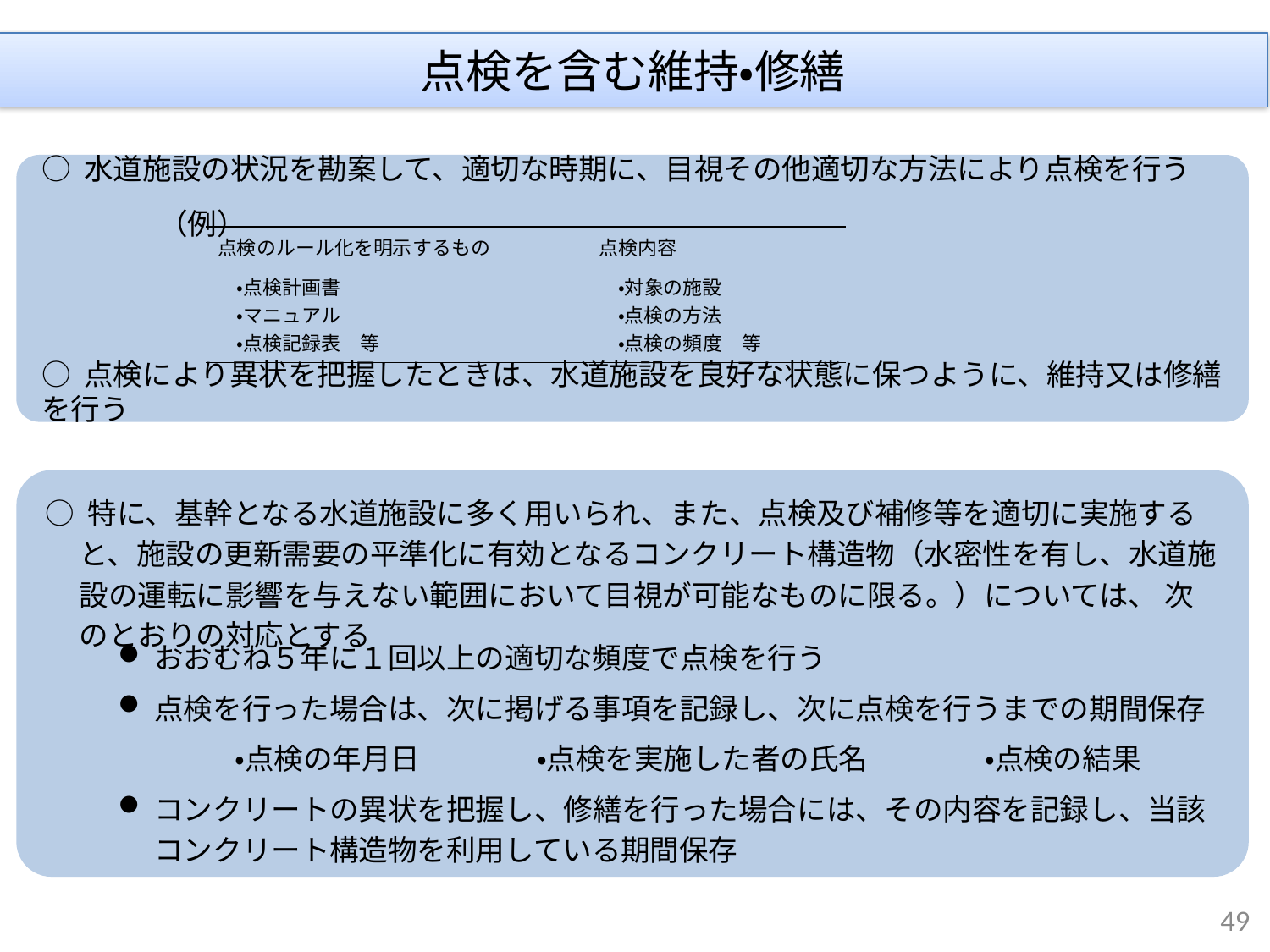

点検を含む維持・修繕
○ 水道施設の状況を勘案して、適切な時期に、目視その他適切な方法により点検を行う
　　　　（例）

○ 点検により異状を把握したときは、水道施設を良好な状態に保つように、維持又は修繕を行う
| 点検のルール化を明示するもの | 点検内容 |
| --- | --- |
| ・点検計画書 　・マニュアル 　・点検記録表　等 | ・対象の施設 　・点検の方法 　・点検の頻度　等 |
○ 特に、基幹となる水道施設に多く用いられ、また、点検及び補修等を適切に実施すると、施設の更新需要の平準化に有効となるコンクリート構造物（水密性を有し、水道施設の運転に影響を与えない範囲において目視が可能なものに限る。）については、 次のとおりの対応とする
おおむね５年に１回以上の適切な頻度で点検を行う
点検を行った場合は、次に掲げる事項を記録し、次に点検を行うまでの期間保存
　　　　・点検の年月日　　　　・点検を実施した者の氏名　　　　・点検の結果
コンクリートの異状を把握し、修繕を行った場合には、その内容を記録し、当該コンクリート構造物を利用している期間保存
49